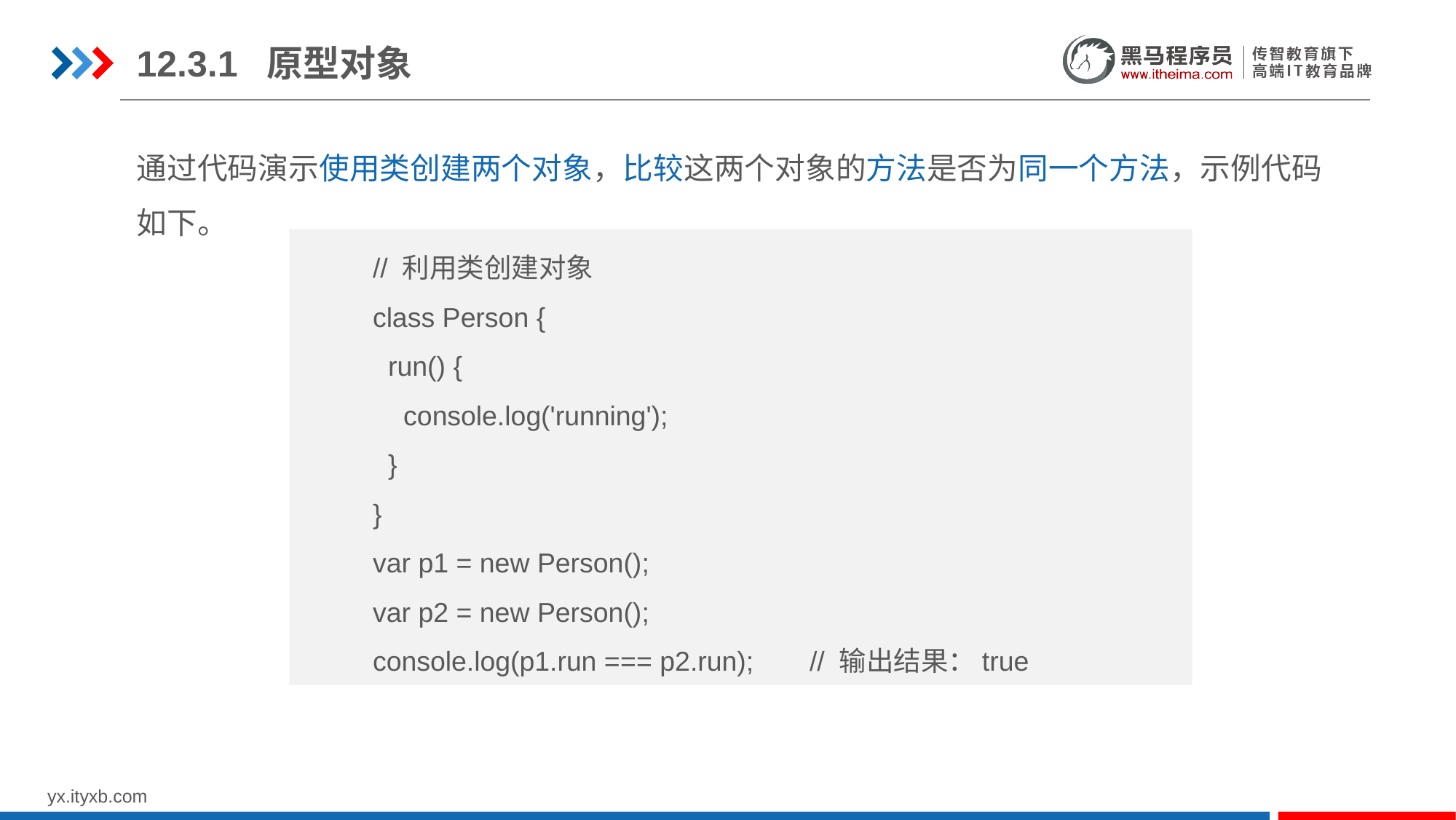

12.3.1  原型对象
通过代码演示使用类创建两个对象，比较这两个对象的方法是否为同一个方法，示例代码如下。
// 利用类创建对象
class Person {
  run() {
    console.log('running');
  }
}
var p1 = new Person();
var p2 = new Person();
console.log(p1.run === p2.run);	// 输出结果：true